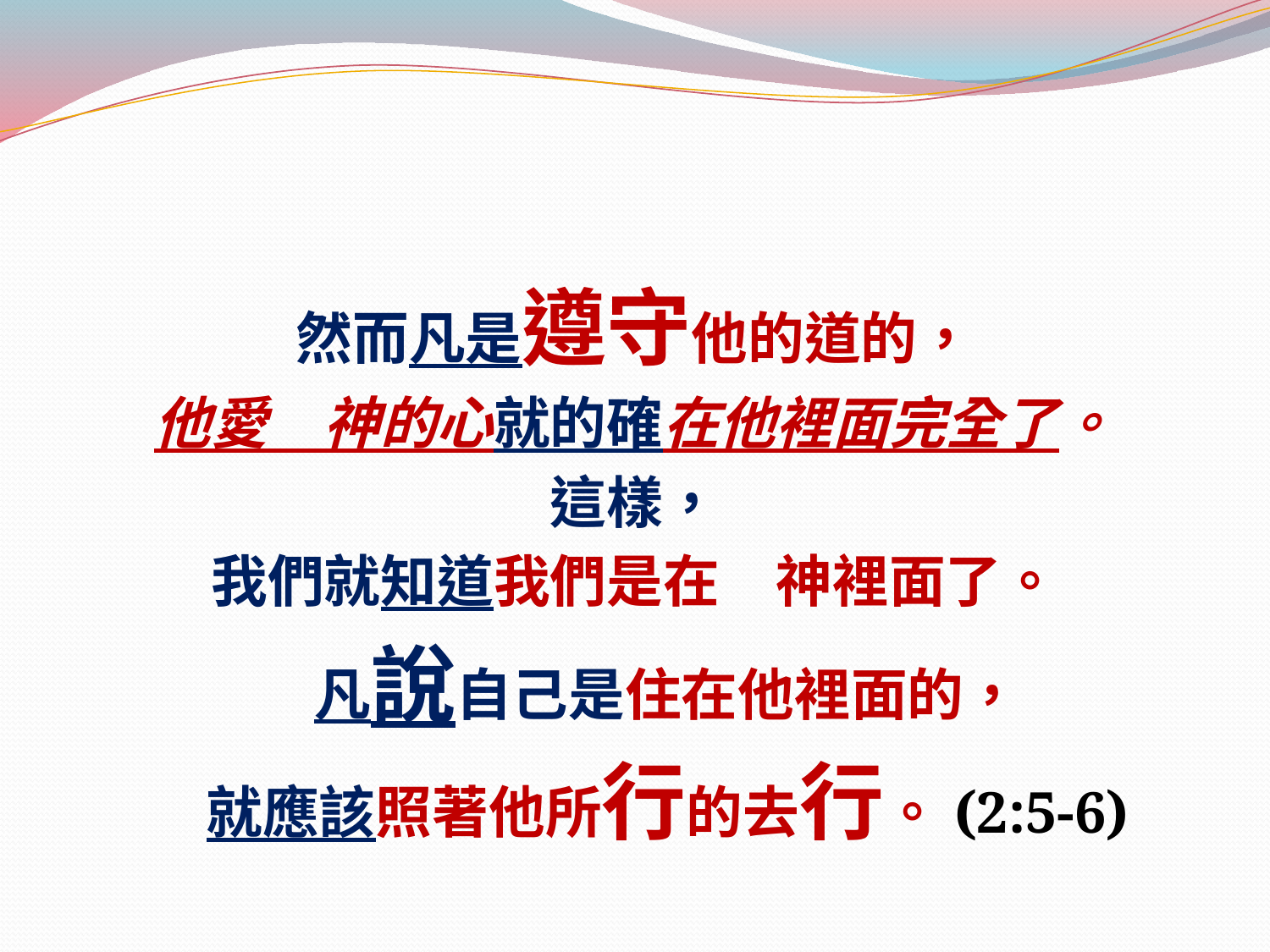

#
然而凡是遵守他的道的，
他愛　神的心就的確在他裡面完全了。
這樣，
我們就知道我們是在　神裡面了。
    凡說自己是住在他裡面的，
    就應該照著他所行的去行。(2:5-6)